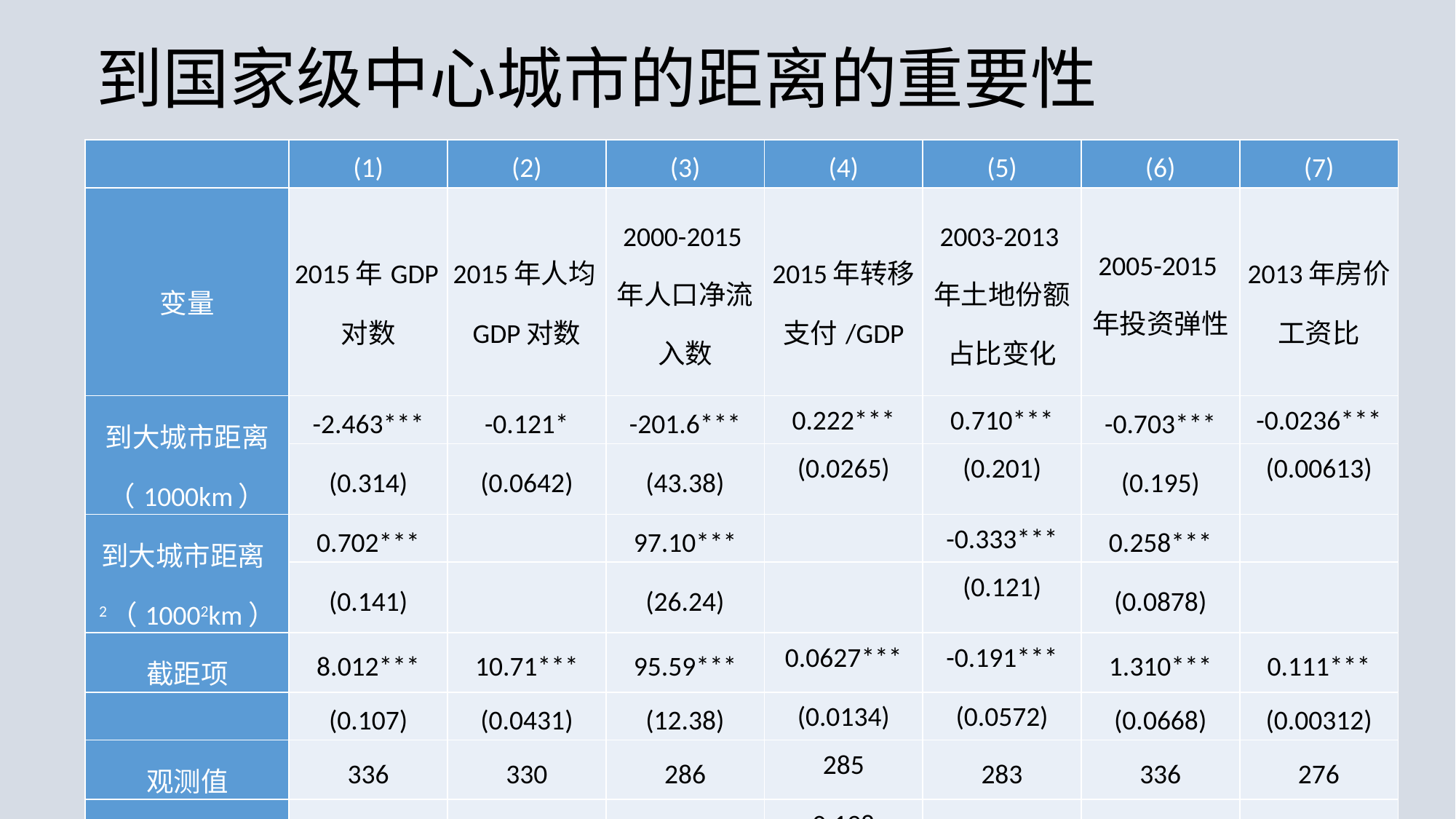

# 到国家级中心城市的距离的重要性
|  | (1) | (2) | (3) | (4) | (5) | (6) | (7) |
| --- | --- | --- | --- | --- | --- | --- | --- |
| 变量 | 2015年GDP对数 | 2015年人均GDP对数 | 2000-2015年人口净流入数 | 2015年转移支付/GDP | 2003-2013年土地份额占比变化 | 2005-2015年投资弹性 | 2013年房价工资比 |
| 到大城市距离（1000km） | -2.463\*\*\* | -0.121\* | -201.6\*\*\* | 0.222\*\*\* | 0.710\*\*\* | -0.703\*\*\* | -0.0236\*\*\* |
|  | (0.314) | (0.0642) | (43.38) | (0.0265) | (0.201) | (0.195) | (0.00613) |
| 到大城市距离2（10002km） | 0.702\*\*\* |  | 97.10\*\*\* |  | -0.333\*\*\* | 0.258\*\*\* |  |
|  | (0.141) |  | (26.24) |  | (0.121) | (0.0878) |  |
| 截距项 | 8.012\*\*\* | 10.71\*\*\* | 95.59\*\*\* | 0.0627\*\*\* | -0.191\*\*\* | 1.310\*\*\* | 0.111\*\*\* |
|  | (0.107) | (0.0431) | (12.38) | (0.0134) | (0.0572) | (0.0668) | (0.00312) |
| 观测值 | 336 | 330 | 286 | 285 | 283 | 336 | 276 |
| R方 | 0.253 | 0.011 | 0.077 | 0.198 | 0.047 | 0.043 | 0.051 |